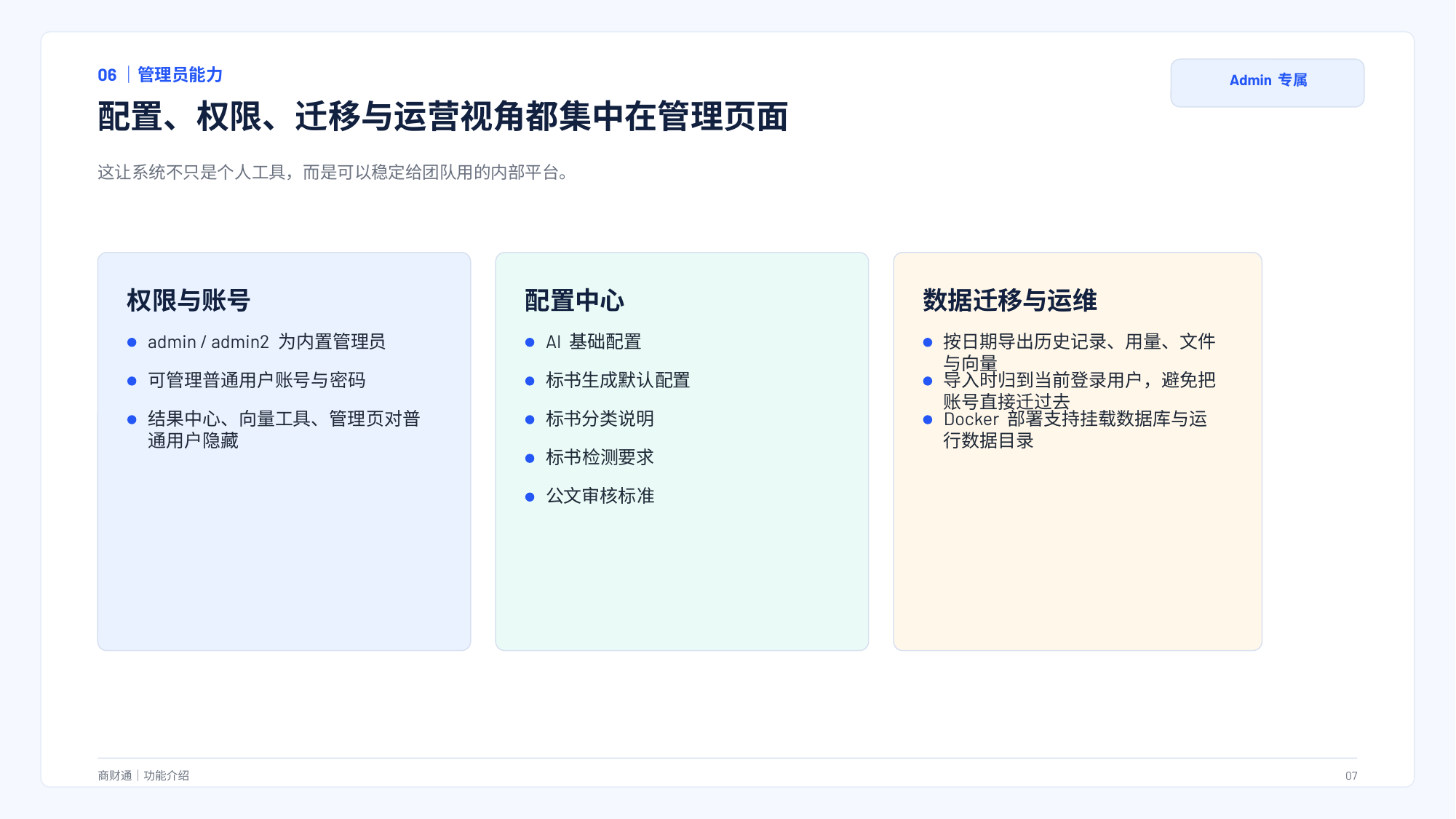

06｜管理员能力
Admin 专属
配置、权限、迁移与运营视角都集中在管理页面
这让系统不只是个人工具，而是可以稳定给团队用的内部平台。

权限与账号
配置中心
数据迁移与运维
admin / admin2 为内置管理员
AI 基础配置
按日期导出历史记录、用量、文件与向量

可管理普通用户账号与密码
标书生成默认配置
导入时归到当前登录用户，避免把账号直接迁过去

结果中心、向量工具、管理页对普通用户隐藏
标书分类说明
Docker 部署支持挂载数据库与运行数据目录

标书检测要求

公文审核标准

商财通｜功能介绍
07